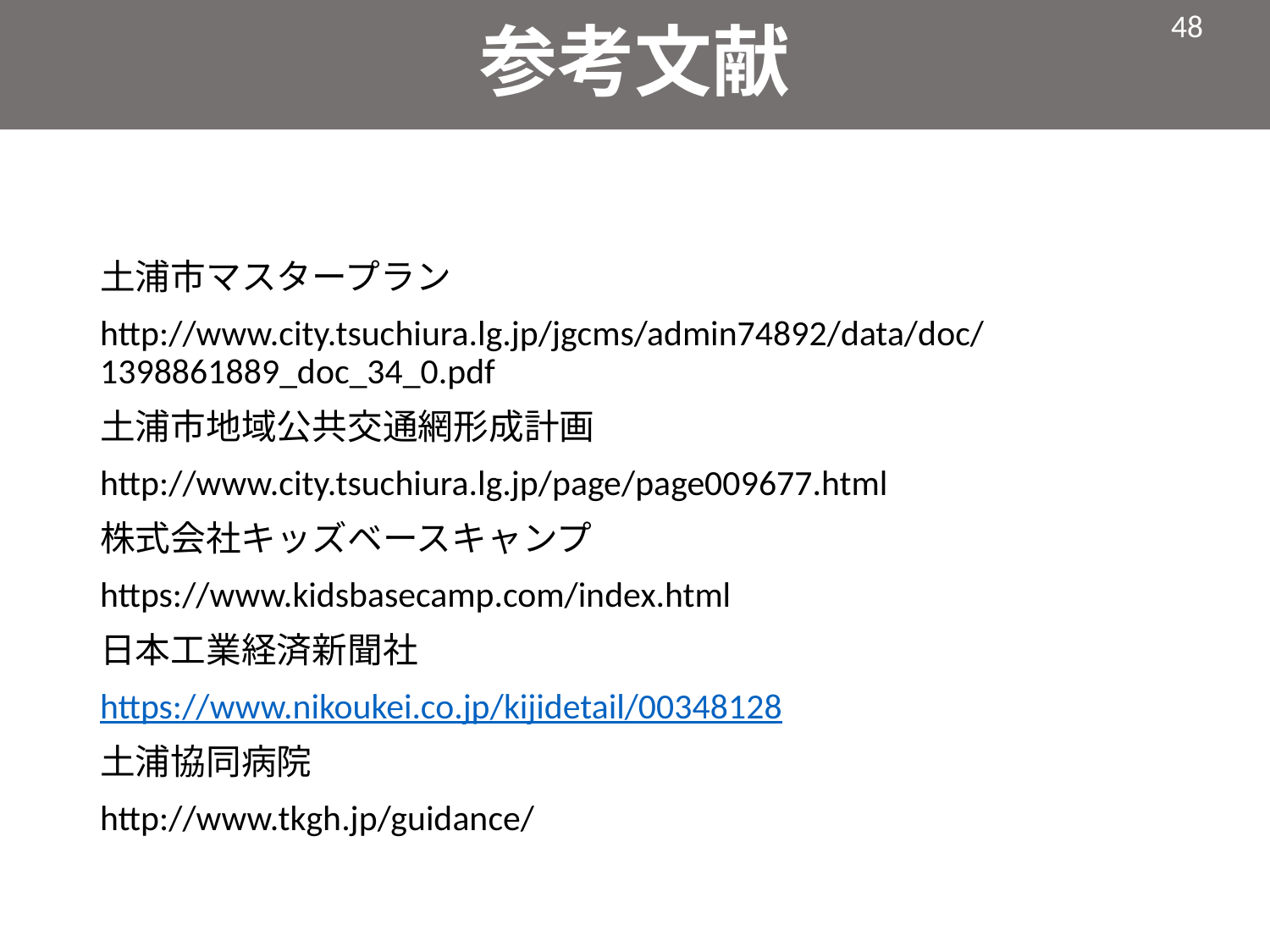

参考文献
土浦市マスタープラン
http://www.city.tsuchiura.lg.jp/jgcms/admin74892/data/doc/1398861889_doc_34_0.pdf
土浦市地域公共交通網形成計画
http://www.city.tsuchiura.lg.jp/page/page009677.html
株式会社キッズベースキャンプ
https://www.kidsbasecamp.com/index.html
日本工業経済新聞社
https://www.nikoukei.co.jp/kijidetail/00348128
土浦協同病院
http://www.tkgh.jp/guidance/